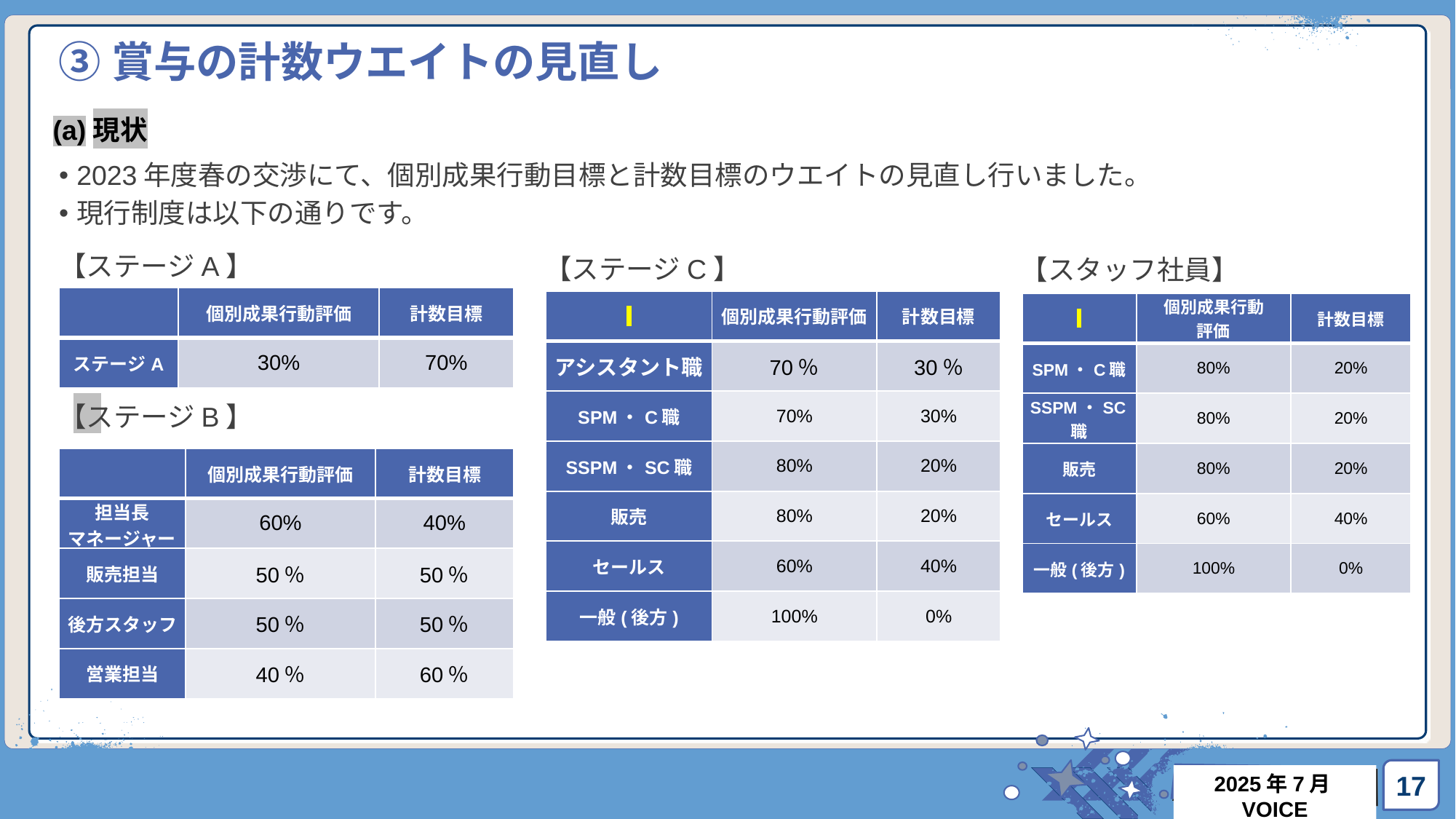

# ③賞与の計数ウエイトの見直し
(a)現状

2023年度春の交渉にて、個別成果行動目標と計数目標のウエイトの見直し行いました。
現行制度は以下の通りです。

【ステージA】

【ステージC】

【スタッフ社員】

|  | 個別成果行動評価 | 計数目標 |
| --- | --- | --- |
| ステージA | 30% | 70% |
|  | 個別成果行動評価 | 計数目標 |
| --- | --- | --- |
| アシスタント職 | 70％ | 30％ |
| SPM・C職 | 70% | 30% |
| SSPM・SC職 | 80% | 20% |
| 販売 | 80% | 20% |
| セールス | 60% | 40% |
| 一般(後方) | 100% | 0% |
|  | 個別成果行動 評価 | 計数目標 |
| --- | --- | --- |
| SPM・C職 | 80% | 20% |
| SSPM・SC職 | 80% | 20% |
| 販売 | 80% | 20% |
| セールス | 60% | 40% |
| 一般(後方) | 100% | 0% |

【ステージB】

|  | 個別成果行動評価 | 計数目標 |
| --- | --- | --- |
| 担当長 マネージャー | 60% | 40% |
| 販売担当 | 50％ | 50％ |
| 後方スタッフ | 50％ | 50％ |
| 営業担当 | 40％ | 60％ |
17
2025年7月VOICE